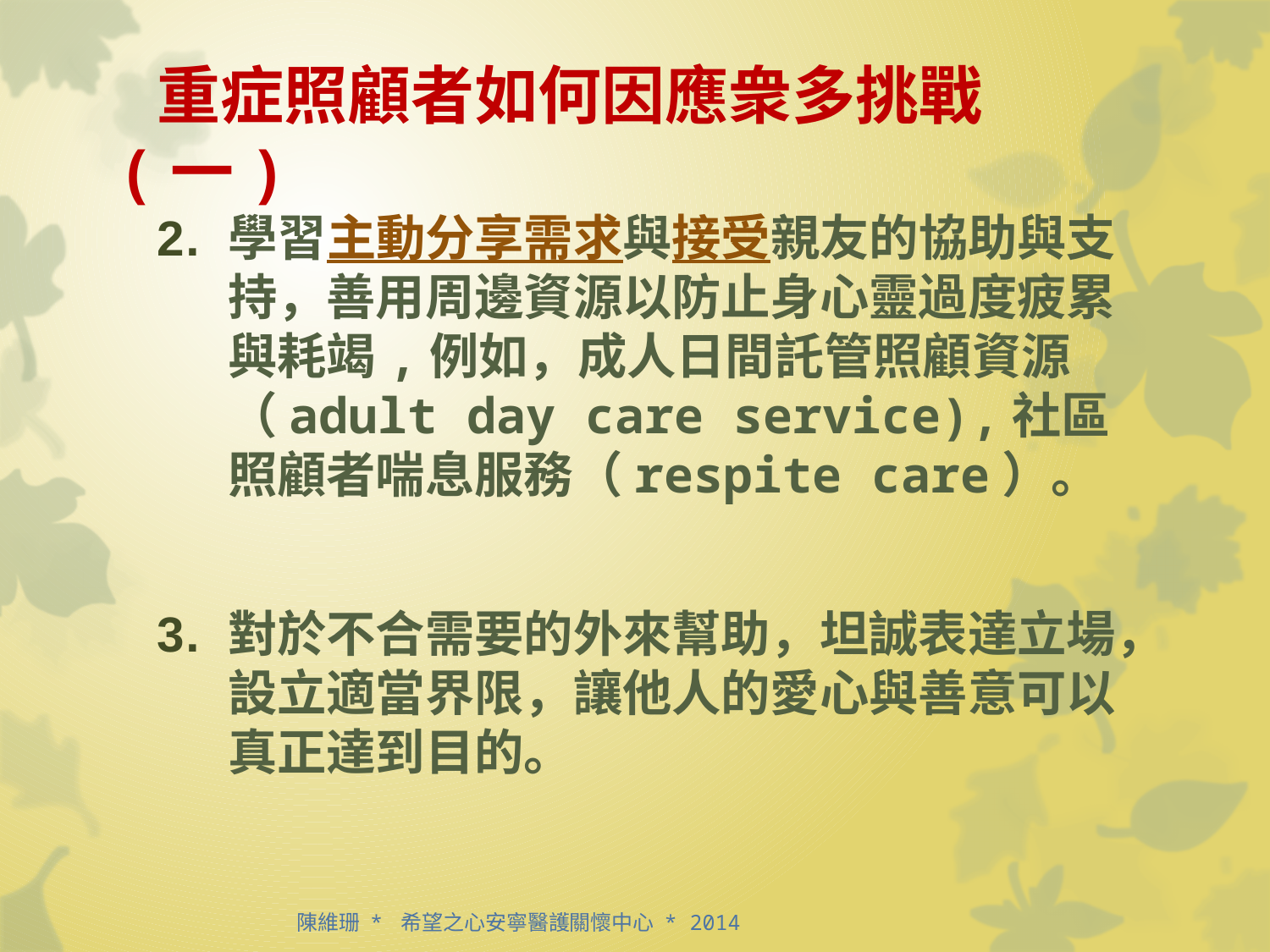

# 重症照顧者如何因應衆多挑戰(一)
學習主動分享需求與接受親友的協助與支持，善用周邊資源以防止身心靈過度疲累與耗竭,例如，成人日間託管照顧資源（adult day care service),社區照顧者喘息服務（respite care）。

對於不合需要的外來幫助，坦誠表達立場，設立適當界限，讓他人的愛心與善意可以真正達到目的。

            陳維珊 * 希望之心安寧醫護關懷中心 * 2014